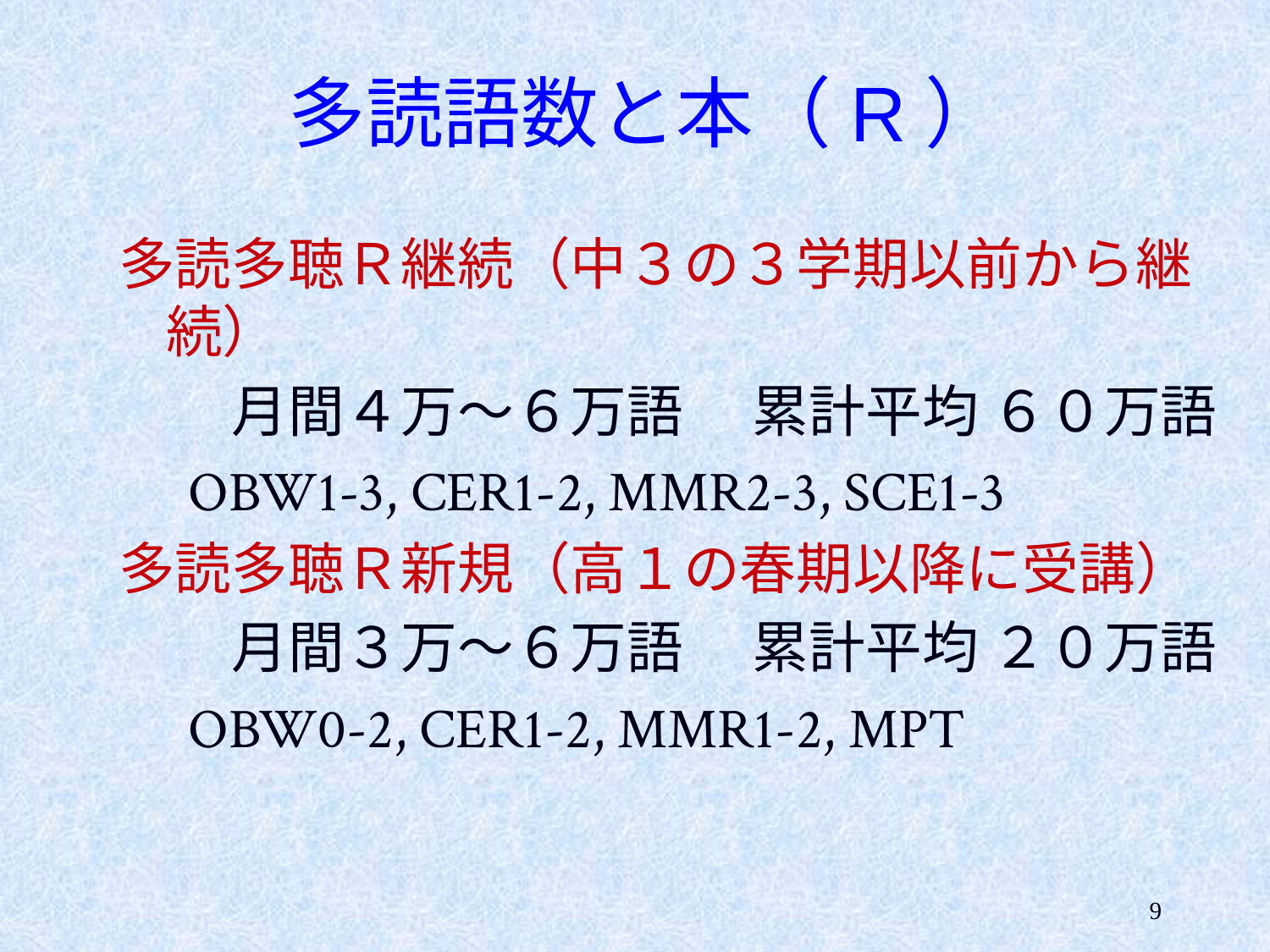

多読語数と本（R）
多読多聴Ｒ継続（中３の３学期以前から継続）
　　月間４万～６万語　 累計平均 ６０万語
　OBW1-3, CER1-2, MMR2-3, SCE1-3
多読多聴Ｒ新規（高１の春期以降に受講）
　　月間３万～６万語　 累計平均 ２０万語
　OBW0-2, CER1-2, MMR1-2, MPT
9